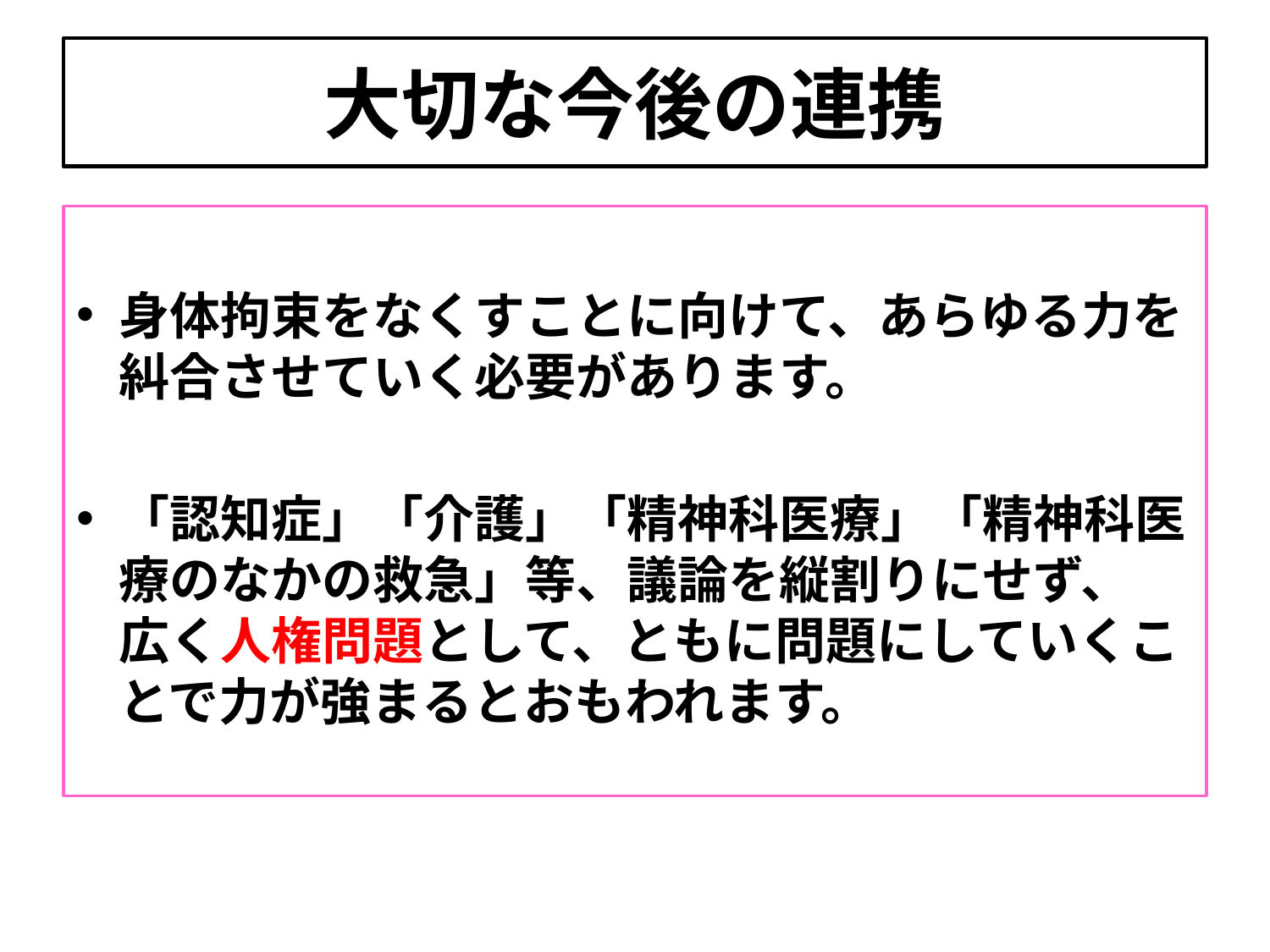

# 大切な今後の連携

身体拘束をなくすことに向けて、あらゆる力を糾合させていく必要があります。

「認知症」「介護」「精神科医療」「精神科医療のなかの救急」等、議論を縦割りにせず、
広く人権問題として、ともに問題にしていくことで力が強まるとおもわれます。